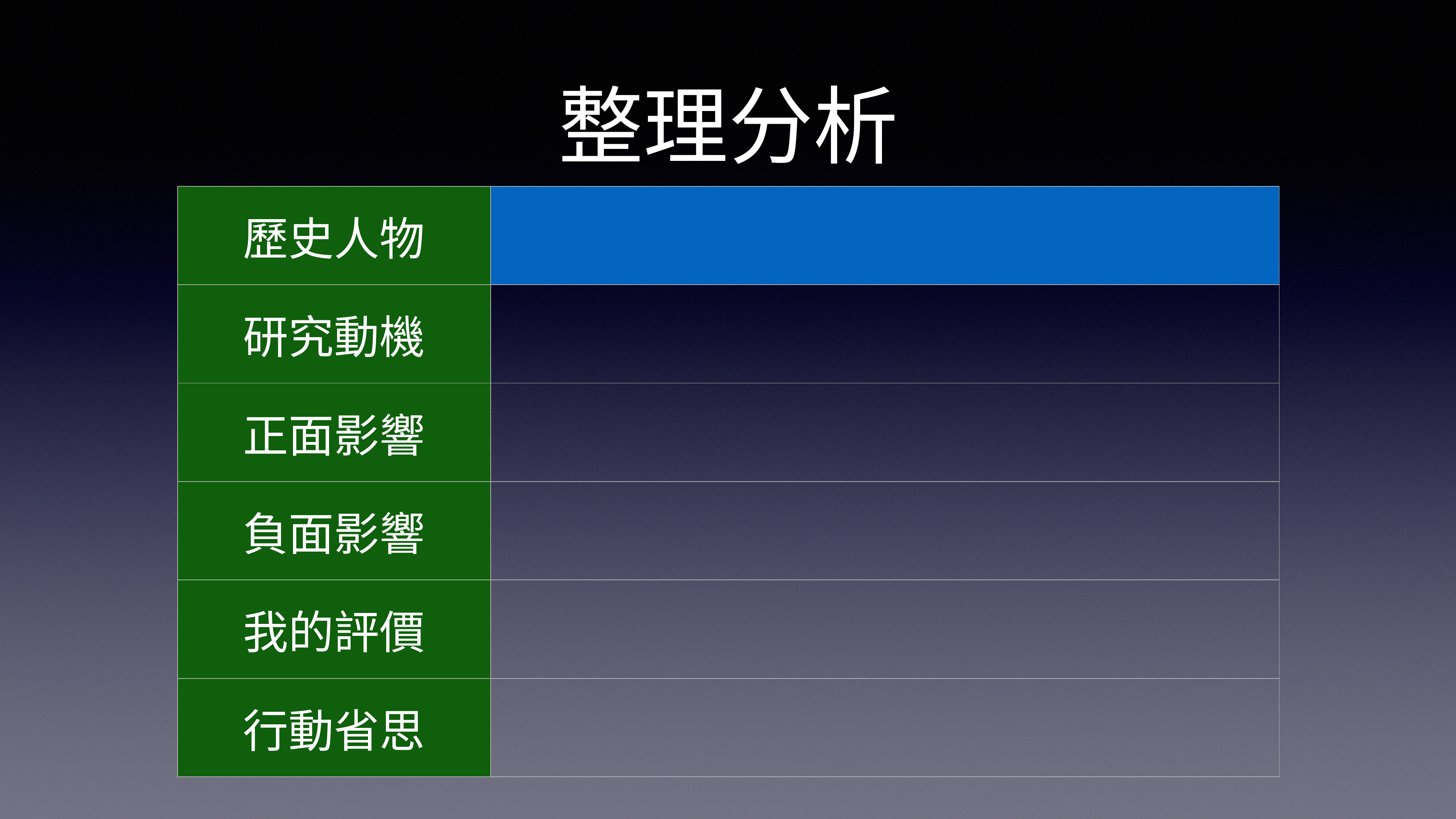

# 整理分析
| 歷史人物 |  |
| --- | --- |
| 研究動機 |  |
| 正面影響 |  |
| 負面影響 |  |
| 我的評價 |  |
| 行動省思 |  |